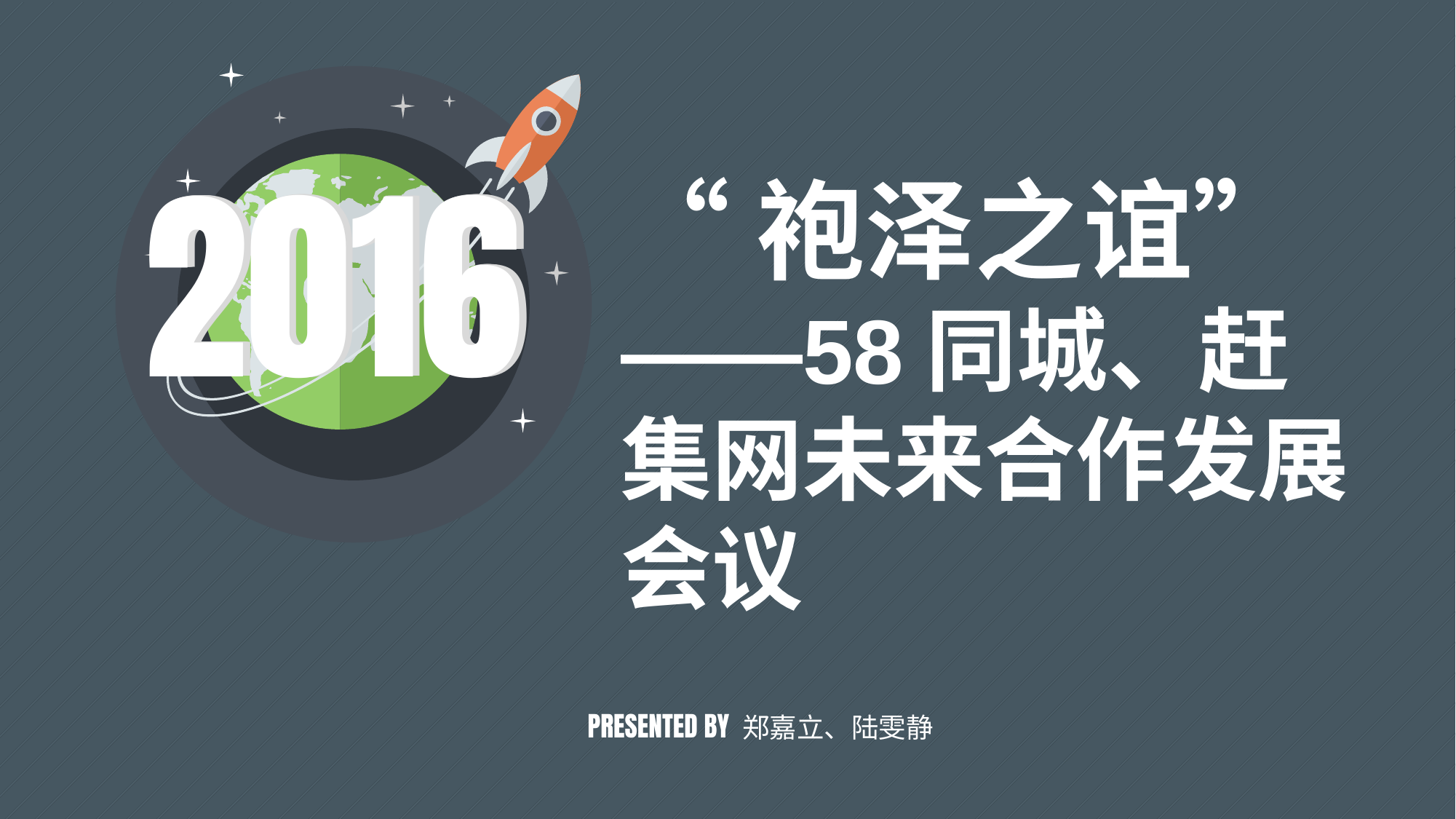

“袍泽之谊”
——58同城、赶集网未来合作发展会议
2016
2016
2016
2016
2016
PRESENTED BY 郑嘉立、陆雯静